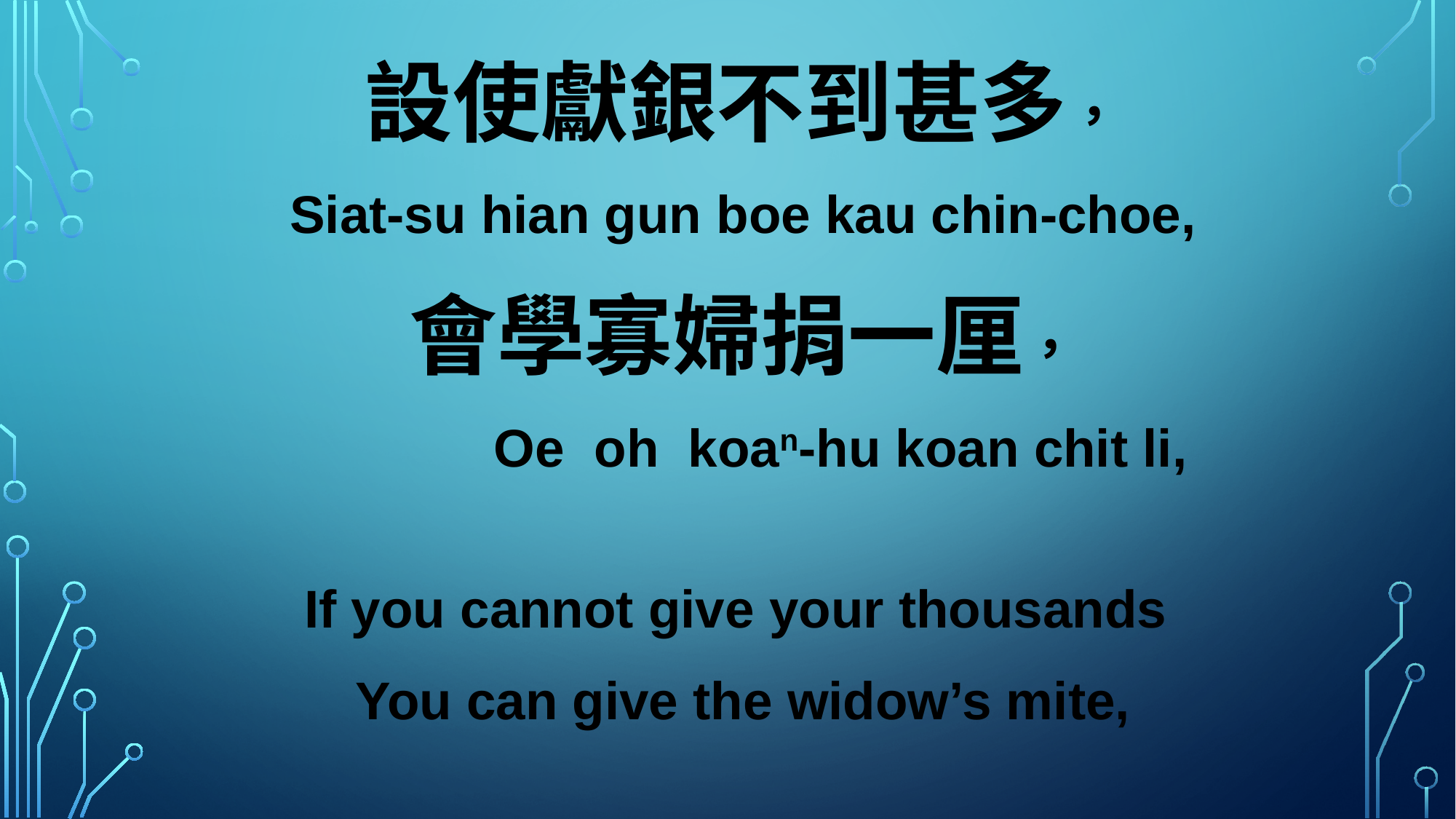

設使獻銀不到甚多，
Siat-su hian gun boe kau chin-choe,
會學寡婦捐一厘，
                       Oe  oh  koan-hu koan chit li,

If you cannot give your thousands
You can give the widow’s mite,